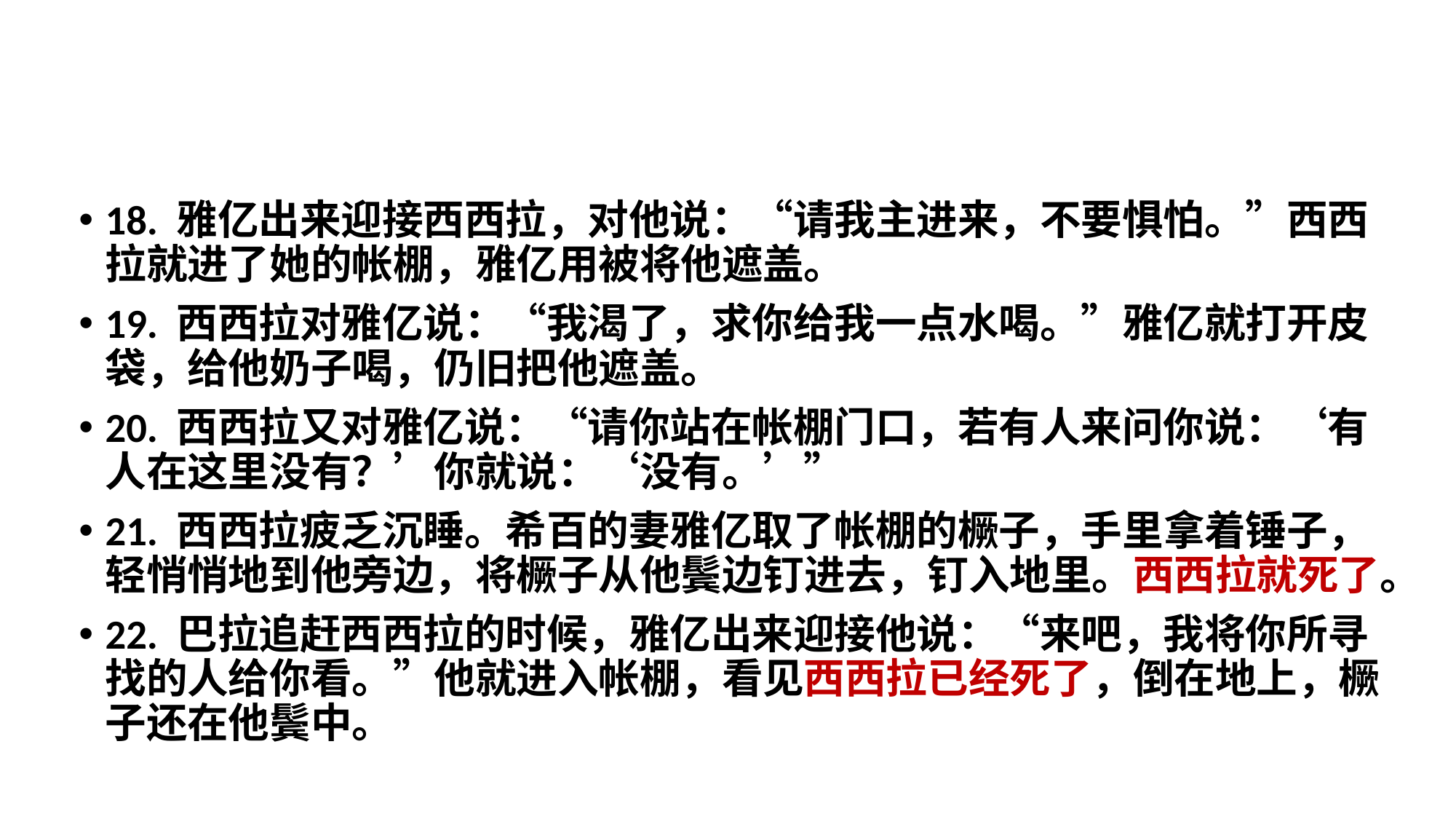

18. 雅亿出来迎接西西拉，对他说：“请我主进来，不要惧怕。”西西拉就进了她的帐棚，雅亿用被将他遮盖。
19. 西西拉对雅亿说：“我渴了，求你给我一点水喝。”雅亿就打开皮袋，给他奶子喝，仍旧把他遮盖。
20. 西西拉又对雅亿说：“请你站在帐棚门口，若有人来问你说：‘有人在这里没有？’你就说：‘没有。’”
21. 西西拉疲乏沉睡。希百的妻雅亿取了帐棚的橛子，手里拿着锤子，轻悄悄地到他旁边，将橛子从他鬓边钉进去，钉入地里。西西拉就死了。
22. 巴拉追赶西西拉的时候，雅亿出来迎接他说：“来吧，我将你所寻找的人给你看。”他就进入帐棚，看见西西拉已经死了，倒在地上，橛子还在他鬓中。